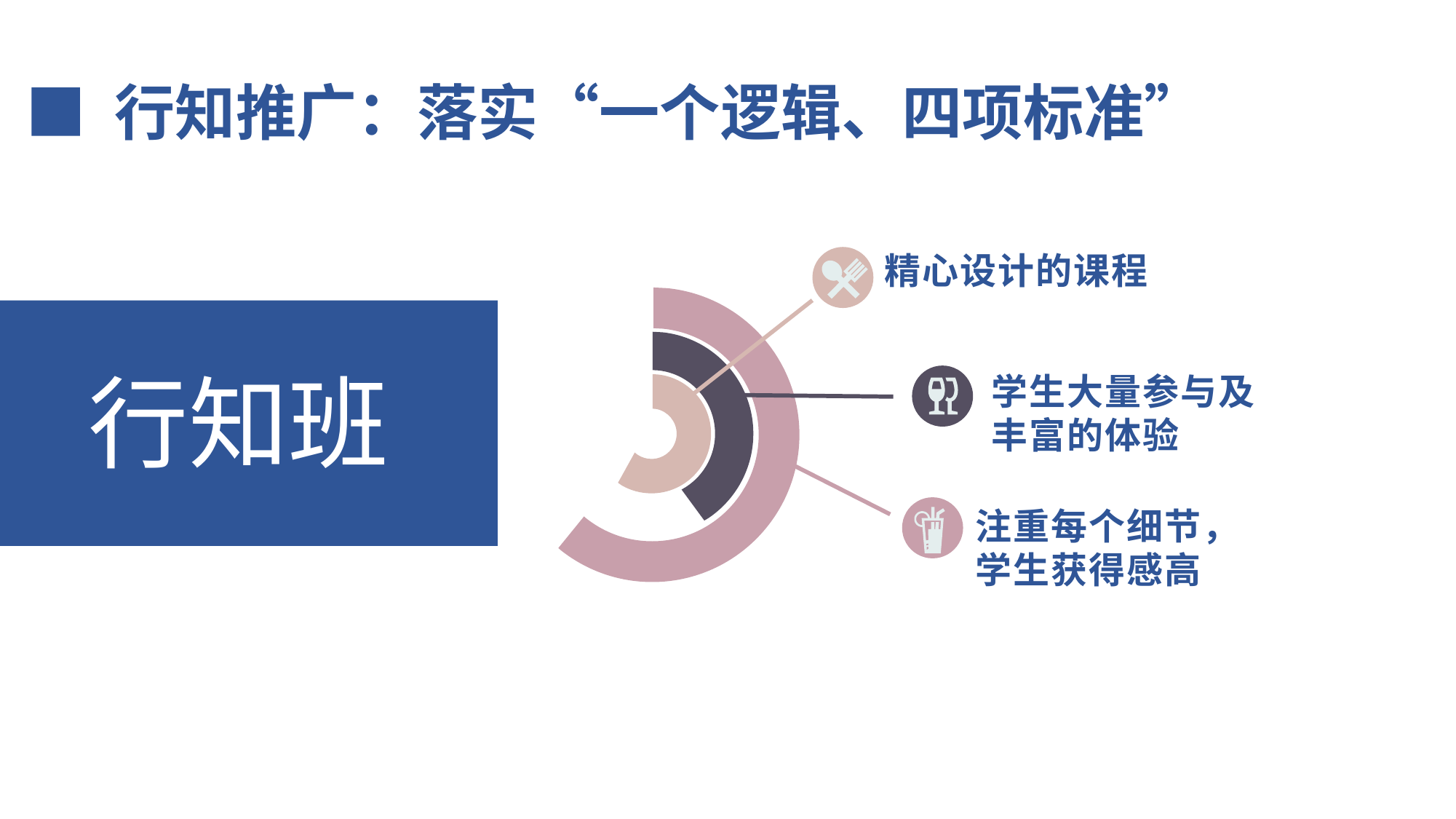

■ 行知推广：落实“一个逻辑、四项标准”
精心设计的课程

行知班

学生大量参与及丰富的体验

注重每个细节，学生获得感高